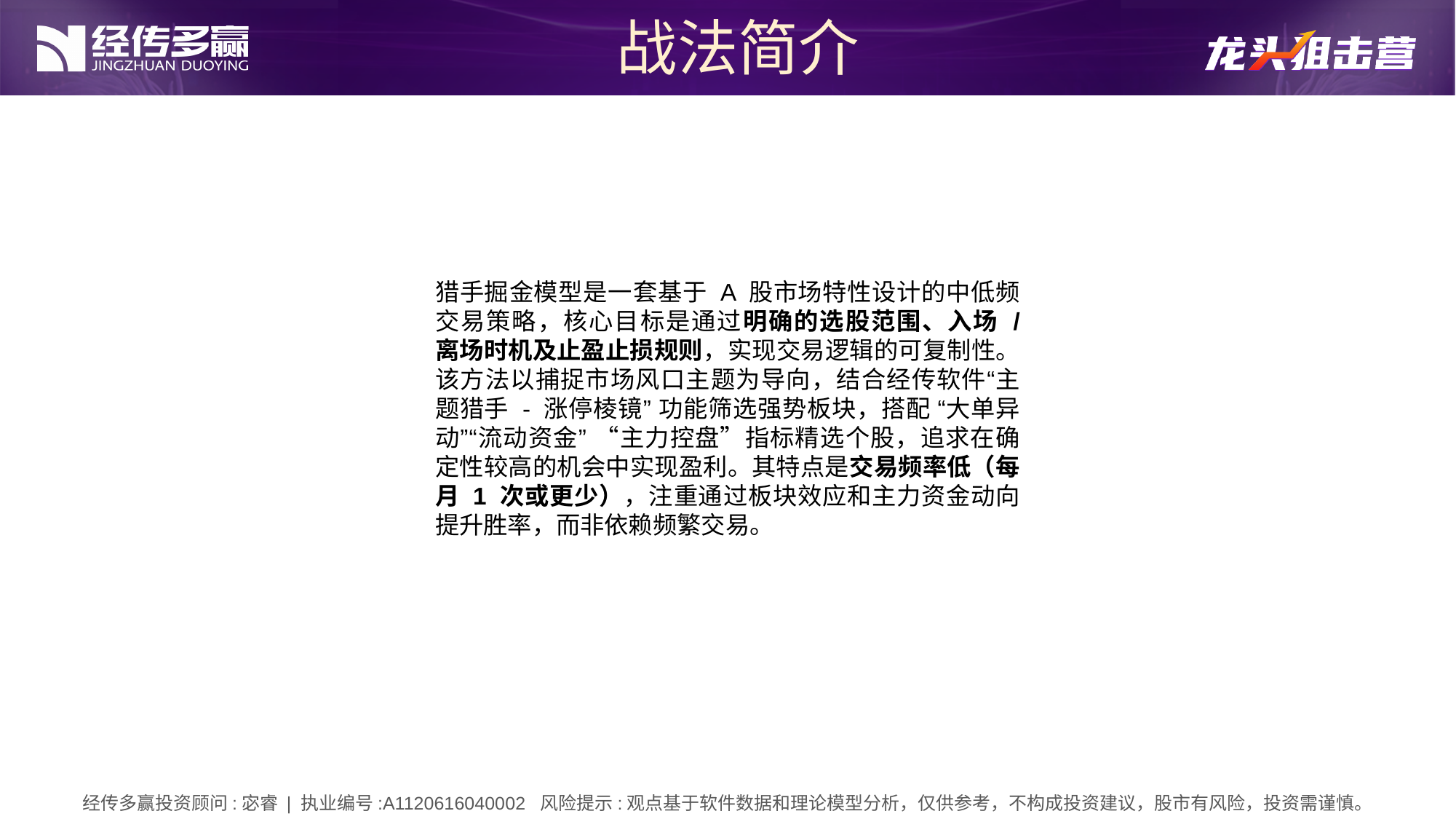

战法简介
猎手掘金模型是一套基于 A 股市场特性设计的中低频交易策略，核心目标是通过明确的选股范围、入场 / 离场时机及止盈止损规则，实现交易逻辑的可复制性。该方法以捕捉市场风口主题为导向，结合经传软件“主题猎手 - 涨停棱镜” 功能筛选强势板块，搭配 “大单异动”“流动资金” “主力控盘”指标精选个股，追求在确定性较高的机会中实现盈利。其特点是交易频率低（每月 1 次或更少），注重通过板块效应和主力资金动向提升胜率，而非依赖频繁交易。